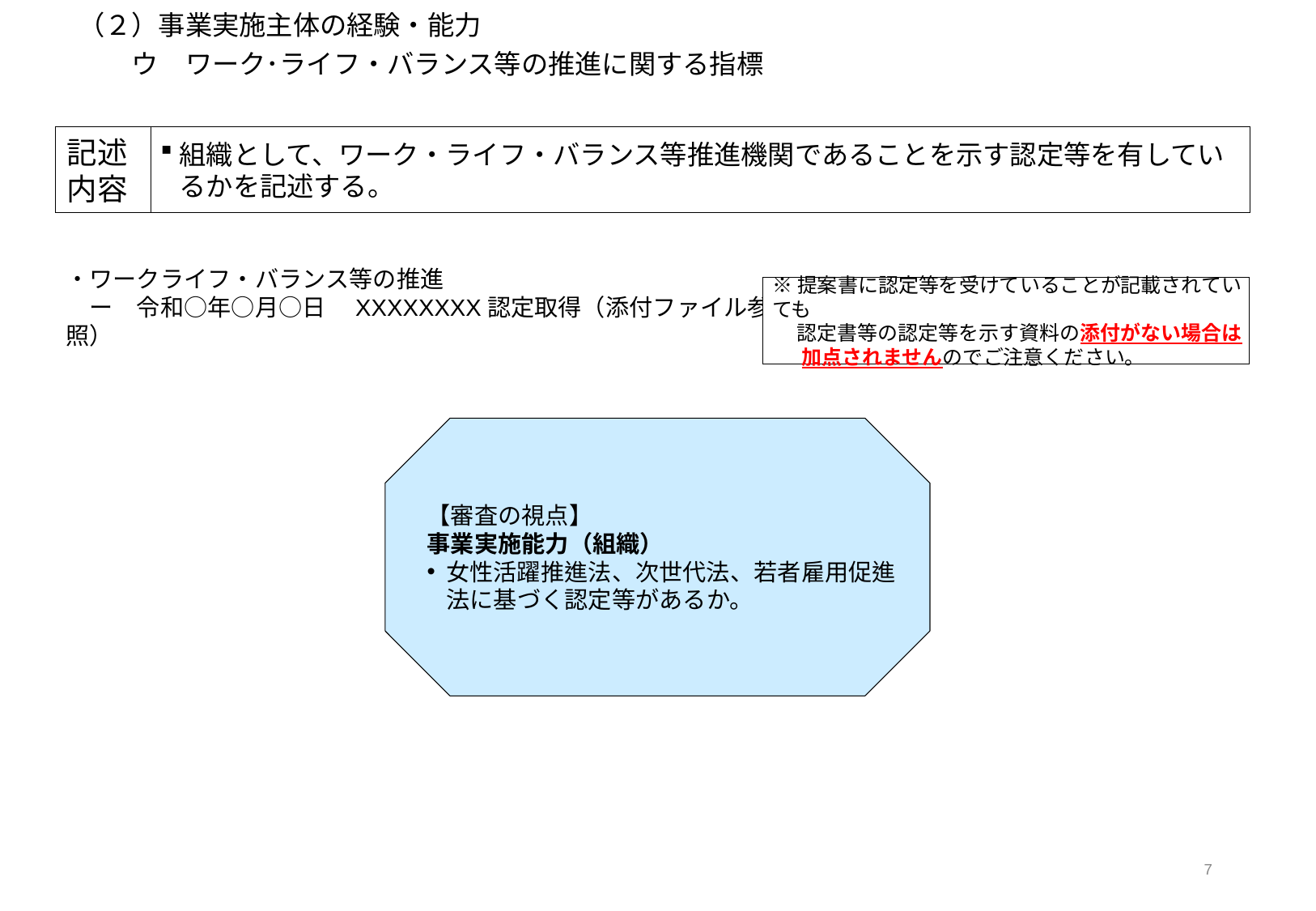

# （２）事業実施主体の経験・能力 　　ウ　ワーク･ライフ・バランス等の推進に関する指標
組織として、ワーク・ライフ・バランス等推進機関であることを示す認定等を有しているかを記述する。
記述内容
・ワークライフ・バランス等の推進
　ー　令和○年○月○日　XXXXXXXX認定取得（添付ファイル参照）
※提案書に認定等を受けていることが記載されていても
　 認定書等の認定等を示す資料の添付がない場合は
 　加点されませんのでご注意ください。
【審査の視点】
事業実施能力（組織）
女性活躍推進法、次世代法、若者雇用促進法に基づく認定等があるか。
7